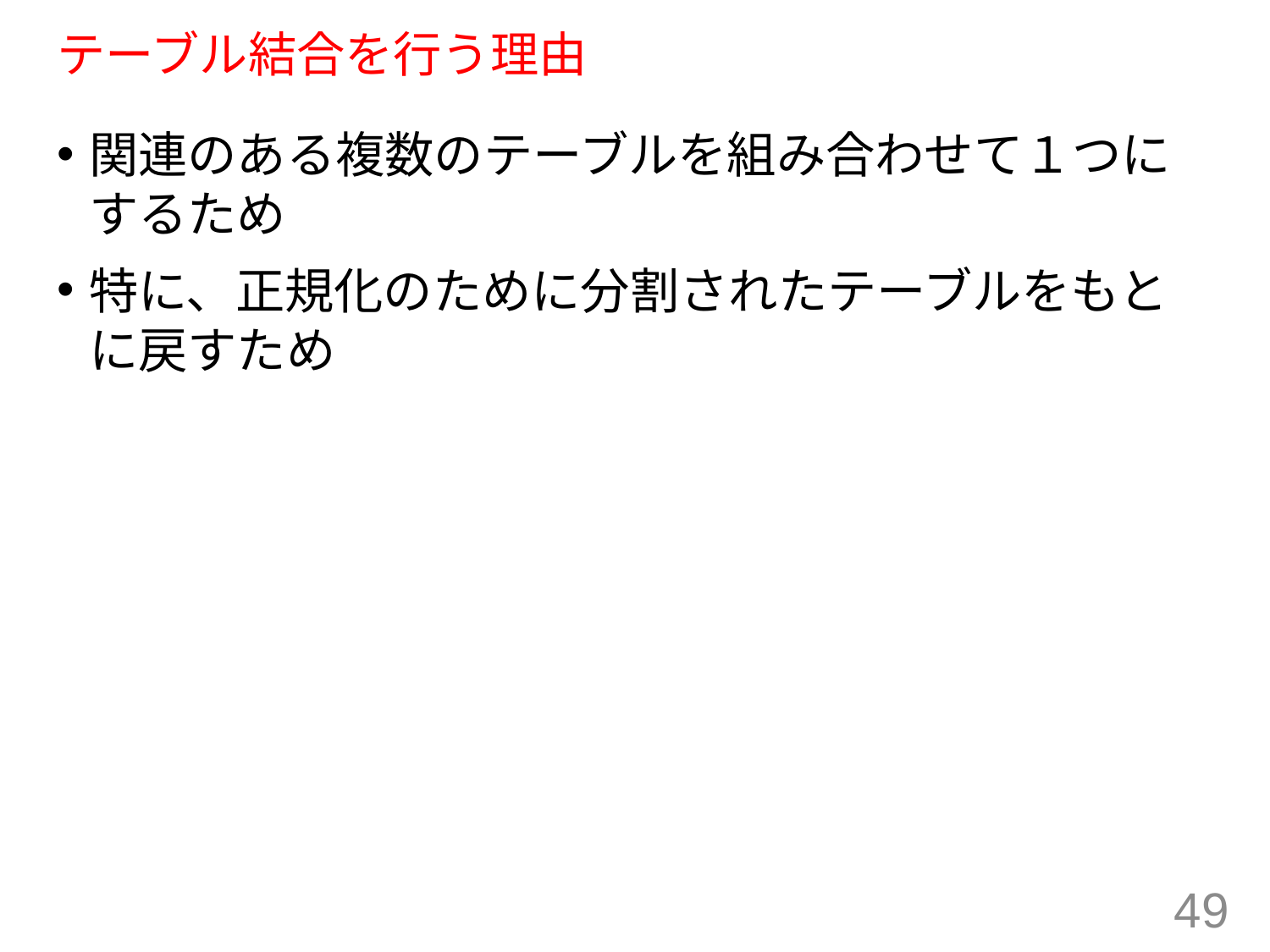

# テーブル結合を行う理由
関連のある複数のテーブルを組み合わせて１つにするため
特に、正規化のために分割されたテーブルをもとに戻すため
49